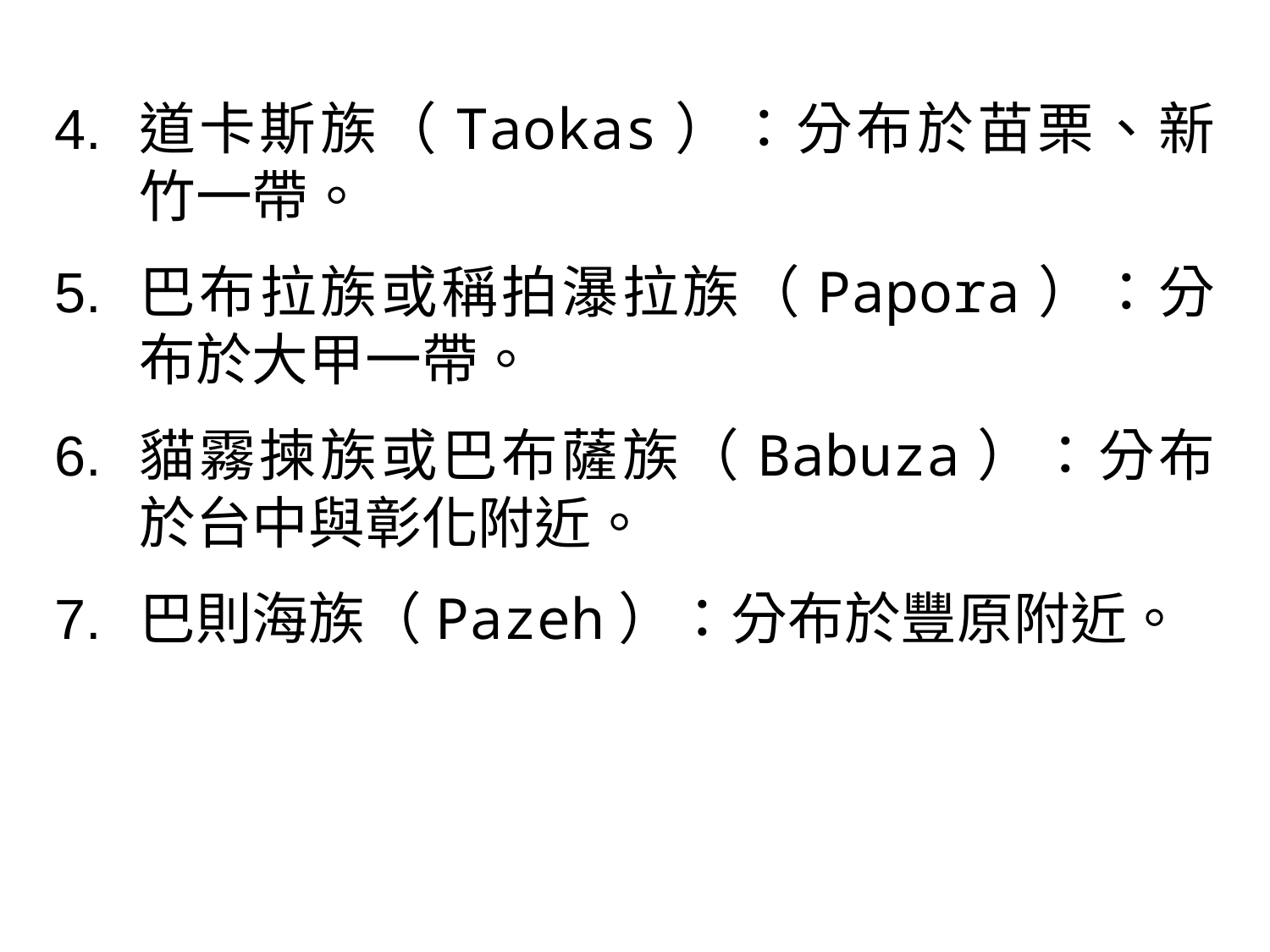

道卡斯族（Taokas）：分布於苗栗、新竹一帶。
巴布拉族或稱拍瀑拉族（Papora）：分布於大甲一帶。
貓霧揀族或巴布薩族（Babuza）：分布於台中與彰化附近。
巴則海族（Pazeh）：分布於豐原附近。